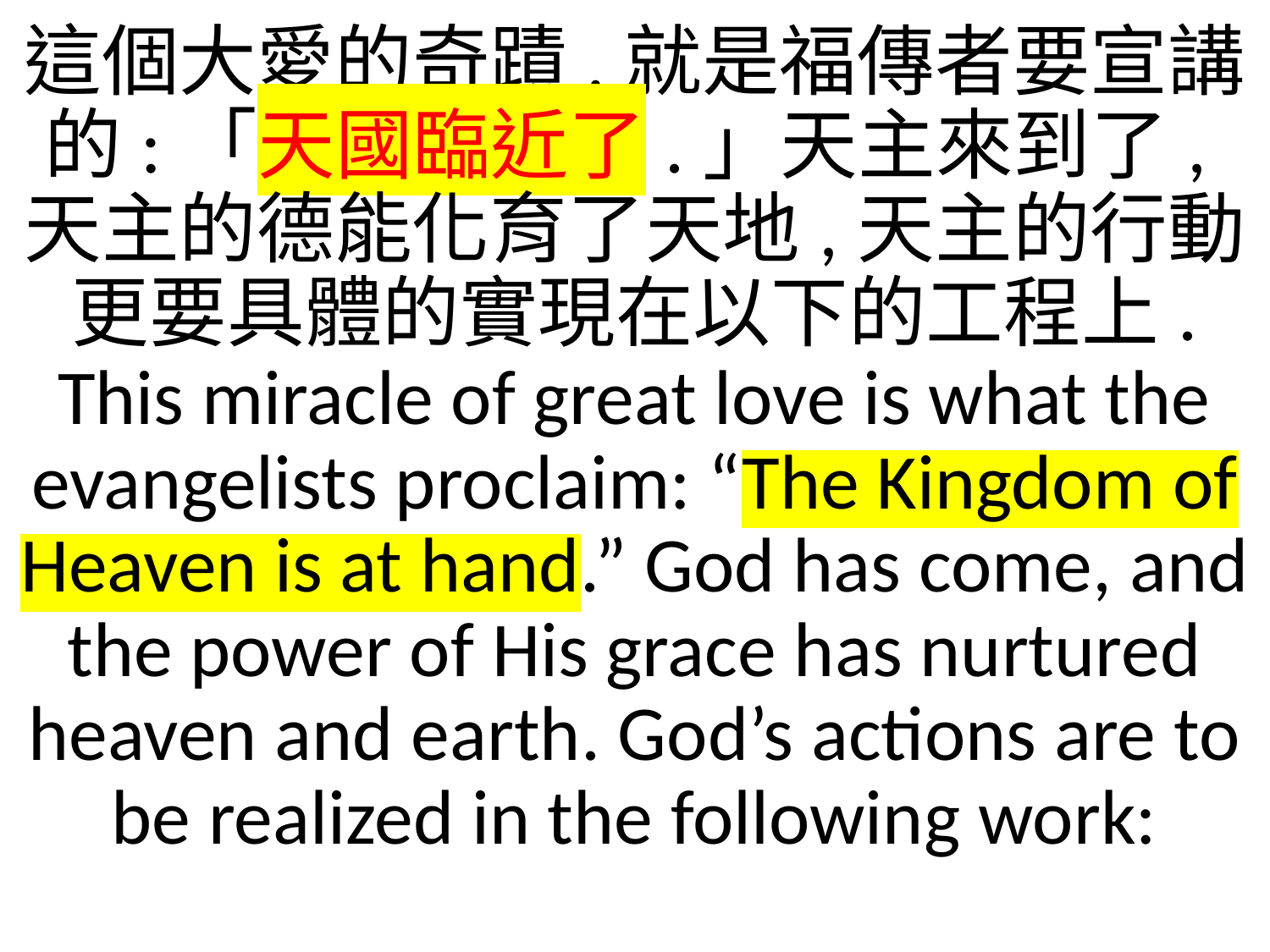

這個大愛的奇蹟,就是福傳者要宣講的:「天國臨近了.」天主來到了,天主的德能化育了天地,天主的行動更要具體的實現在以下的工程上.
This miracle of great love is what the evangelists proclaim: “The Kingdom of Heaven is at hand.” God has come, and the power of His grace has nurtured heaven and earth. God’s actions are to be realized in the following work: